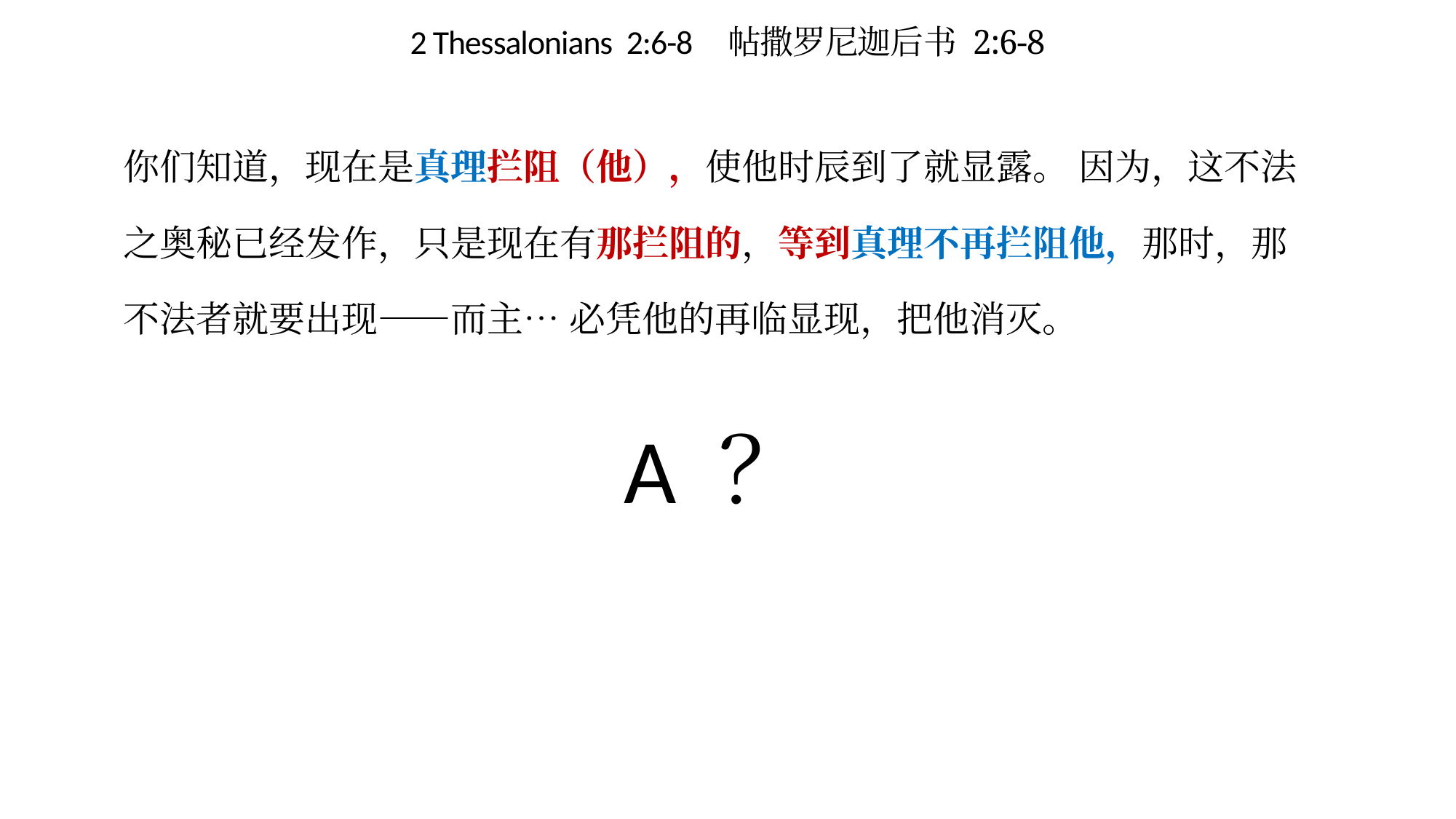

# 2 Thessalonians  2:6-8    帖撒罗尼迦后书 2:6-8
你们知道，现在是真理拦阻（他），使他时辰到了就显露。 因为，这不法之奥秘已经发作，只是现在有那拦阻的，等到真理不再拦阻他，那时，那不法者就要出现——而主… 必凭他的再临显现，把他消灭。

A ？